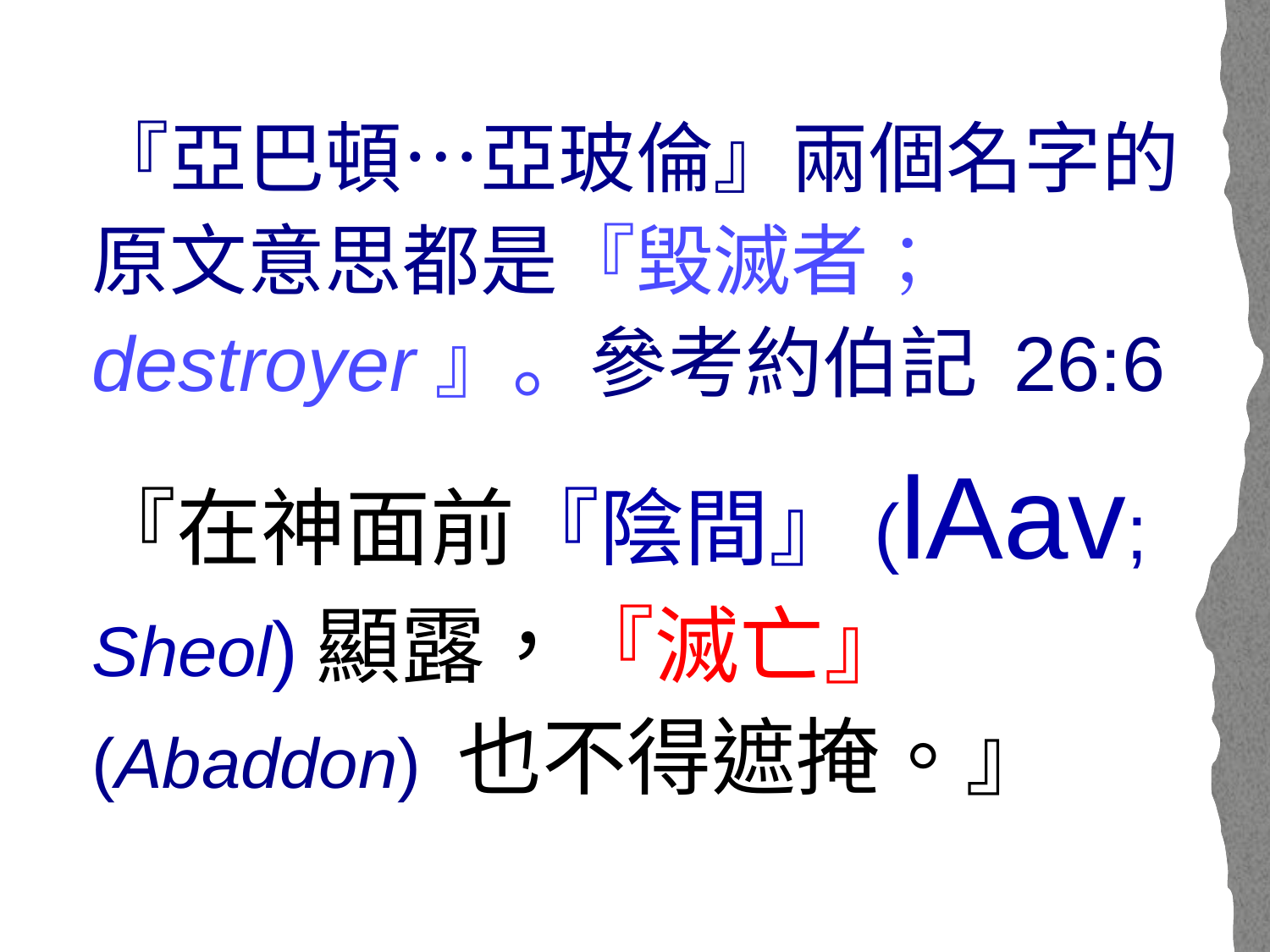

『亞巴頓…亞玻倫』兩個名字的原文意思都是『毀滅者；destroyer』。參考約伯記 26:6
『在神面前『陰間』(lAav; Sheol)顯露，『滅亡』(Abaddon) 也不得遮掩。』